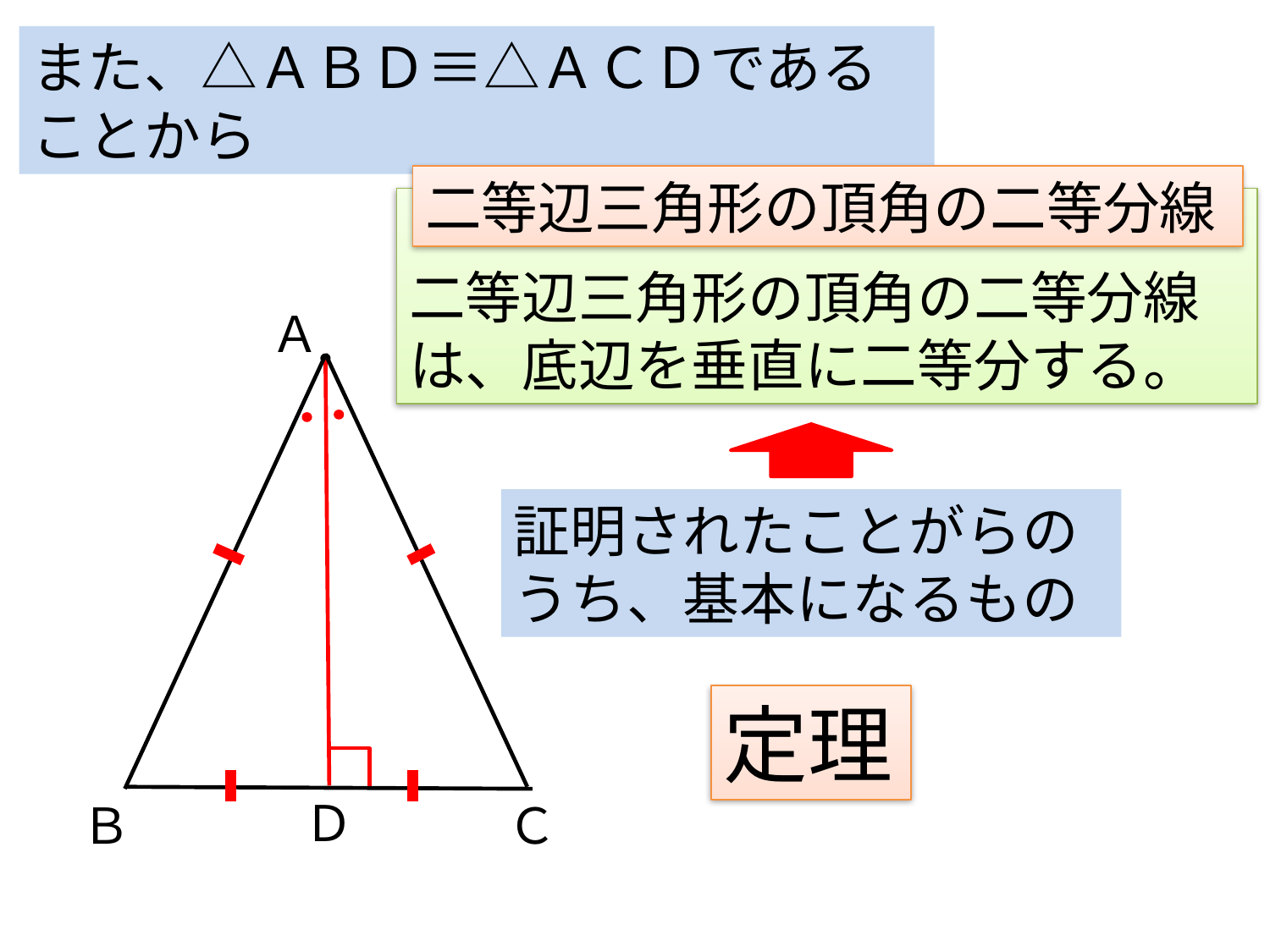

また、△ＡＢＤ≡△ＡＣＤであることから
二等辺三角形の頂角の二等分線

二等辺三角形の頂角の二等分線は、底辺を垂直に二等分する。
Ａ

証明されたことがらのうち、基本になるもの
定理

Ｄ
Ｂ
Ｃ